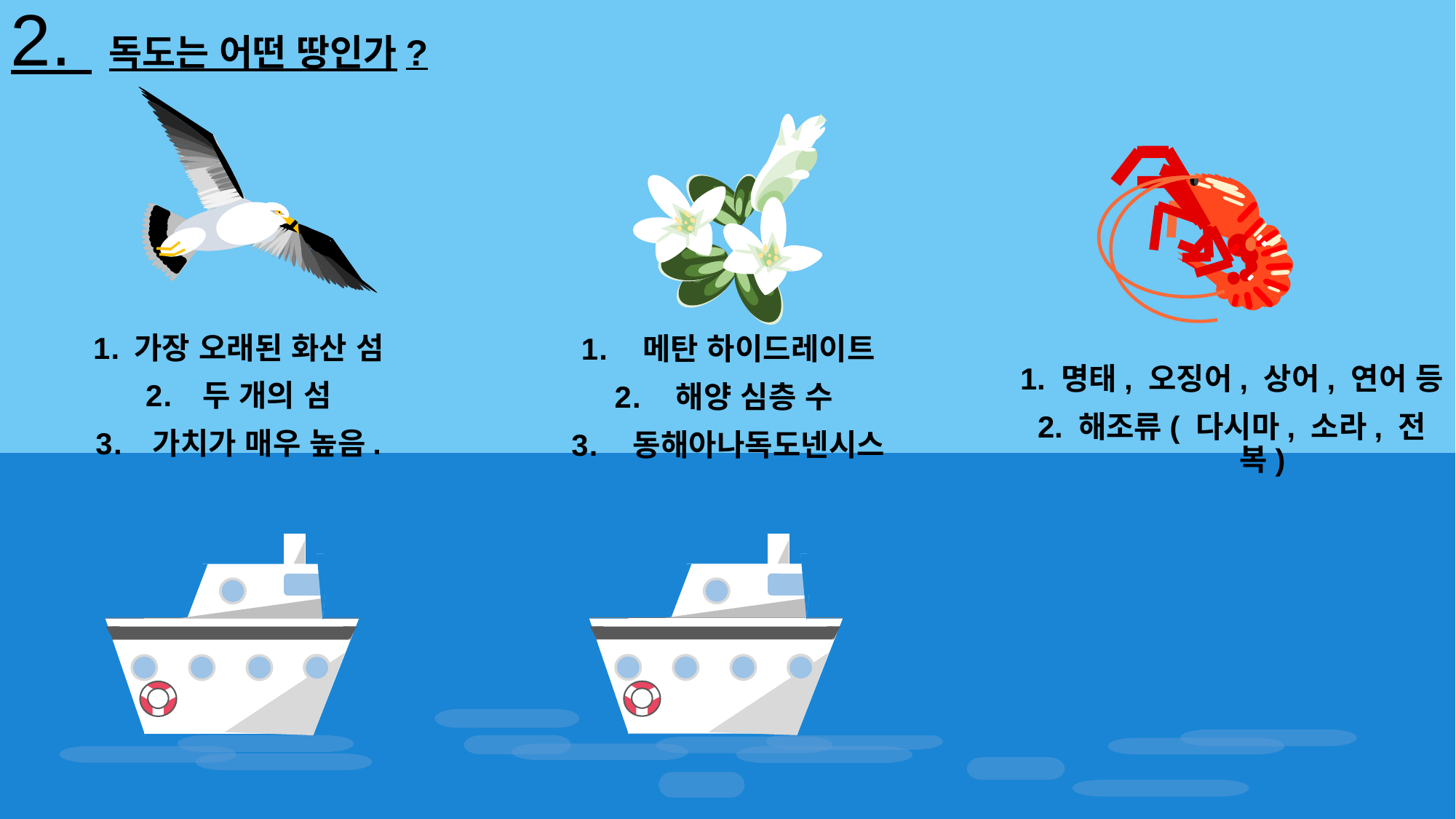

2. 독도는 어떤 땅인가?
가장 오래된 화산 섬
 두 개의 섬
 가치가 매우 높음.
메탄 하이드레이트
해양 심층 수
동해아나독도넨시스
1. 명태, 오징어, 상어, 연어 등
2. 해조류( 다시마, 소라, 전복)